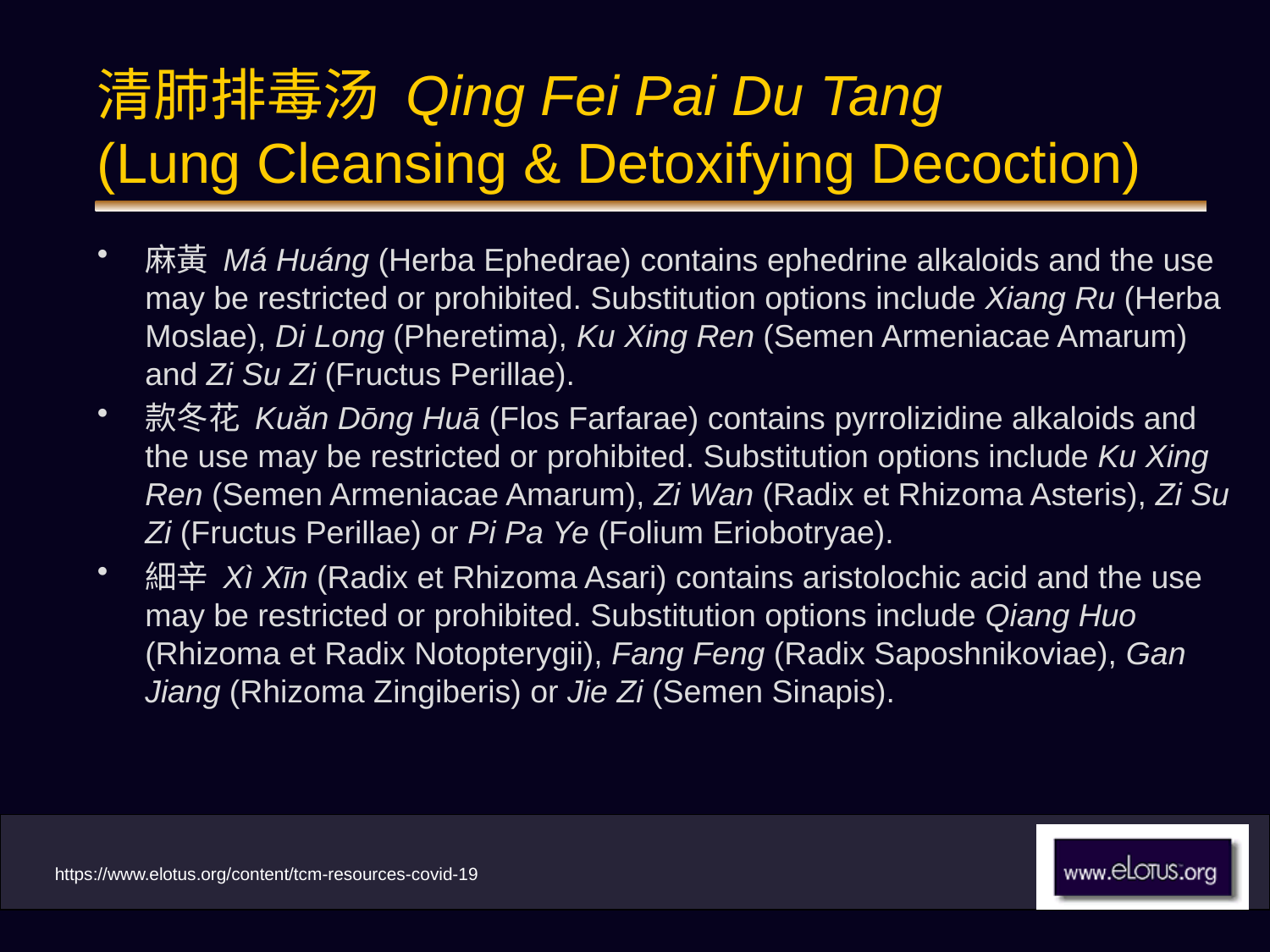

# 清肺排毒汤 Qing Fei Pai Du Tang (Lung Cleansing & Detoxifying Decoction)
麻黃 Má Huáng (Herba Ephedrae) contains ephedrine alkaloids and the use may be restricted or prohibited. Substitution options include Xiang Ru (Herba Moslae), Di Long (Pheretima), Ku Xing Ren (Semen Armeniacae Amarum) and Zi Su Zi (Fructus Perillae).
款冬花 Kuăn Dōng Huā (Flos Farfarae) contains pyrrolizidine alkaloids and the use may be restricted or prohibited. Substitution options include Ku Xing Ren (Semen Armeniacae Amarum), Zi Wan (Radix et Rhizoma Asteris), Zi Su Zi (Fructus Perillae) or Pi Pa Ye (Folium Eriobotryae).
細辛 Xì Xīn (Radix et Rhizoma Asari) contains aristolochic acid and the use may be restricted or prohibited. Substitution options include Qiang Huo (Rhizoma et Radix Notopterygii), Fang Feng (Radix Saposhnikoviae), Gan Jiang (Rhizoma Zingiberis) or Jie Zi (Semen Sinapis).
https://www.elotus.org/content/tcm-resources-covid-19